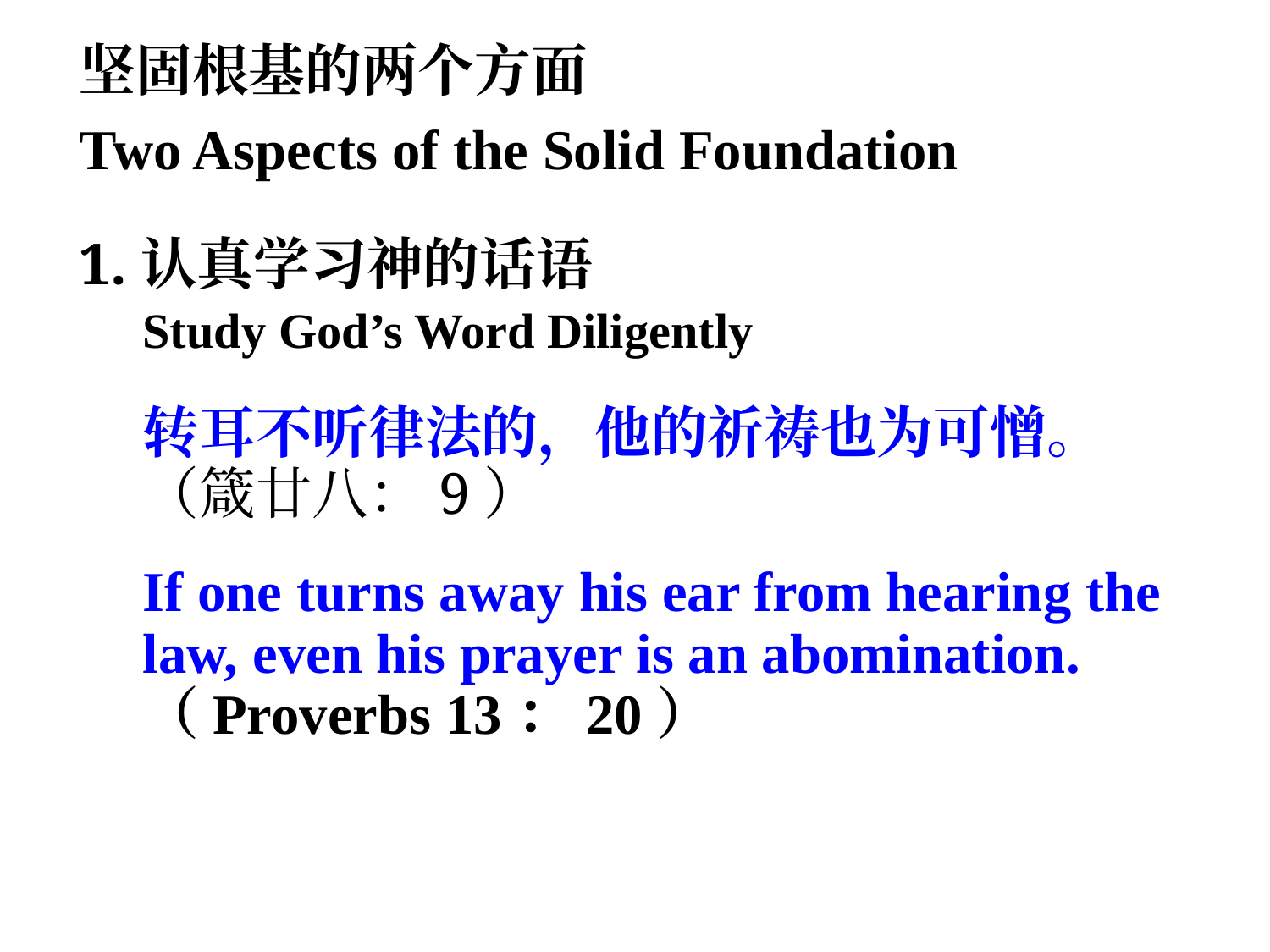

坚固根基的两个方面
Two Aspects of the Solid Foundation

1.认真学习神的话语
Study God’s Word Diligently

转耳不听律法的，他的祈祷也为可憎。（箴廿八：9）

If one turns away his ear from hearing the law, even his prayer is an abomination.（Proverbs 13：20）